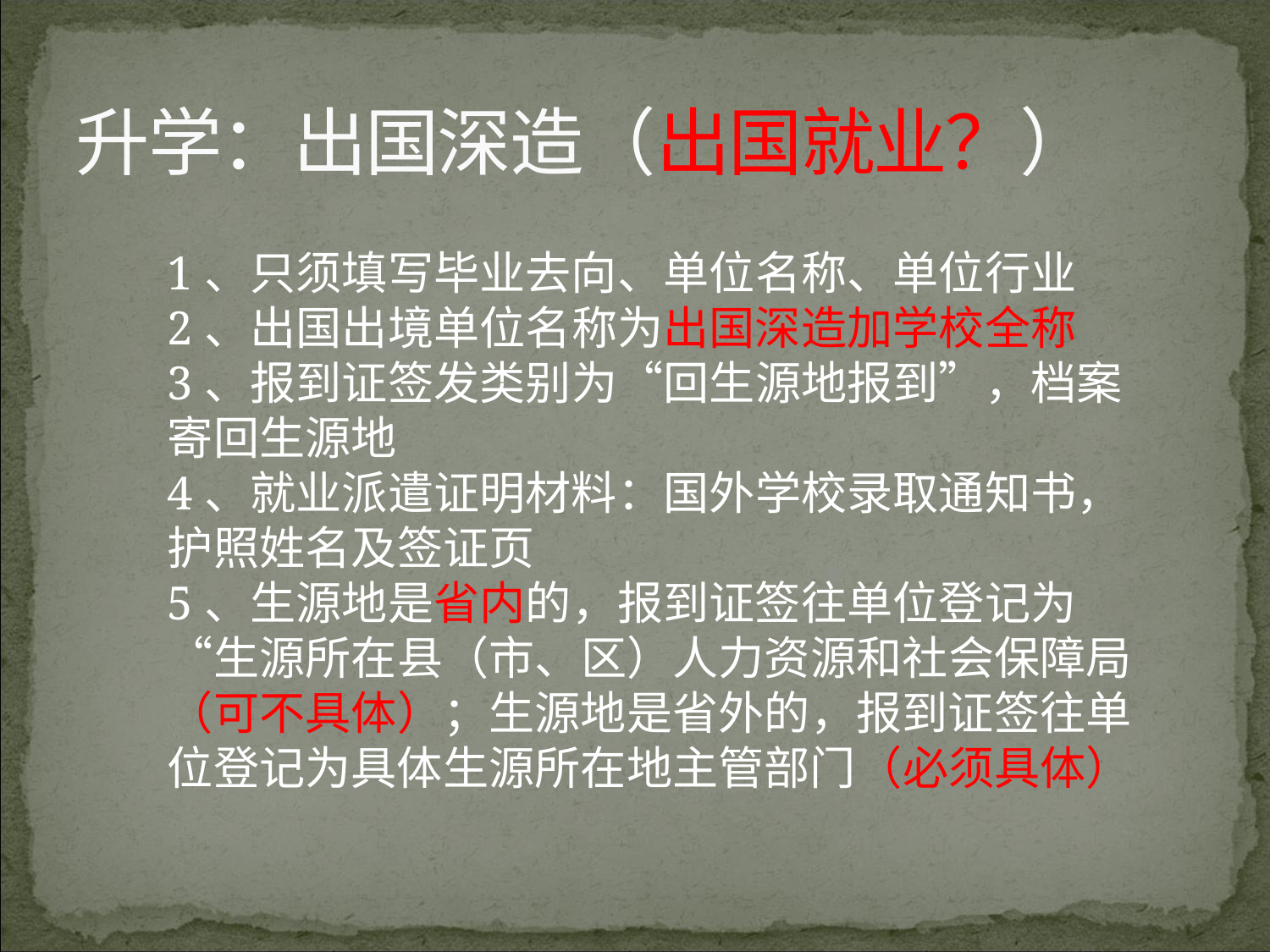

# 升学：出国深造（出国就业？）
1、只须填写毕业去向、单位名称、单位行业
2、出国出境单位名称为出国深造加学校全称
3、报到证签发类别为“回生源地报到”，档案寄回生源地
4、就业派遣证明材料：国外学校录取通知书，护照姓名及签证页
5、生源地是省内的，报到证签往单位登记为“生源所在县（市、区）人力资源和社会保障局（可不具体）；生源地是省外的，报到证签往单位登记为具体生源所在地主管部门（必须具体）